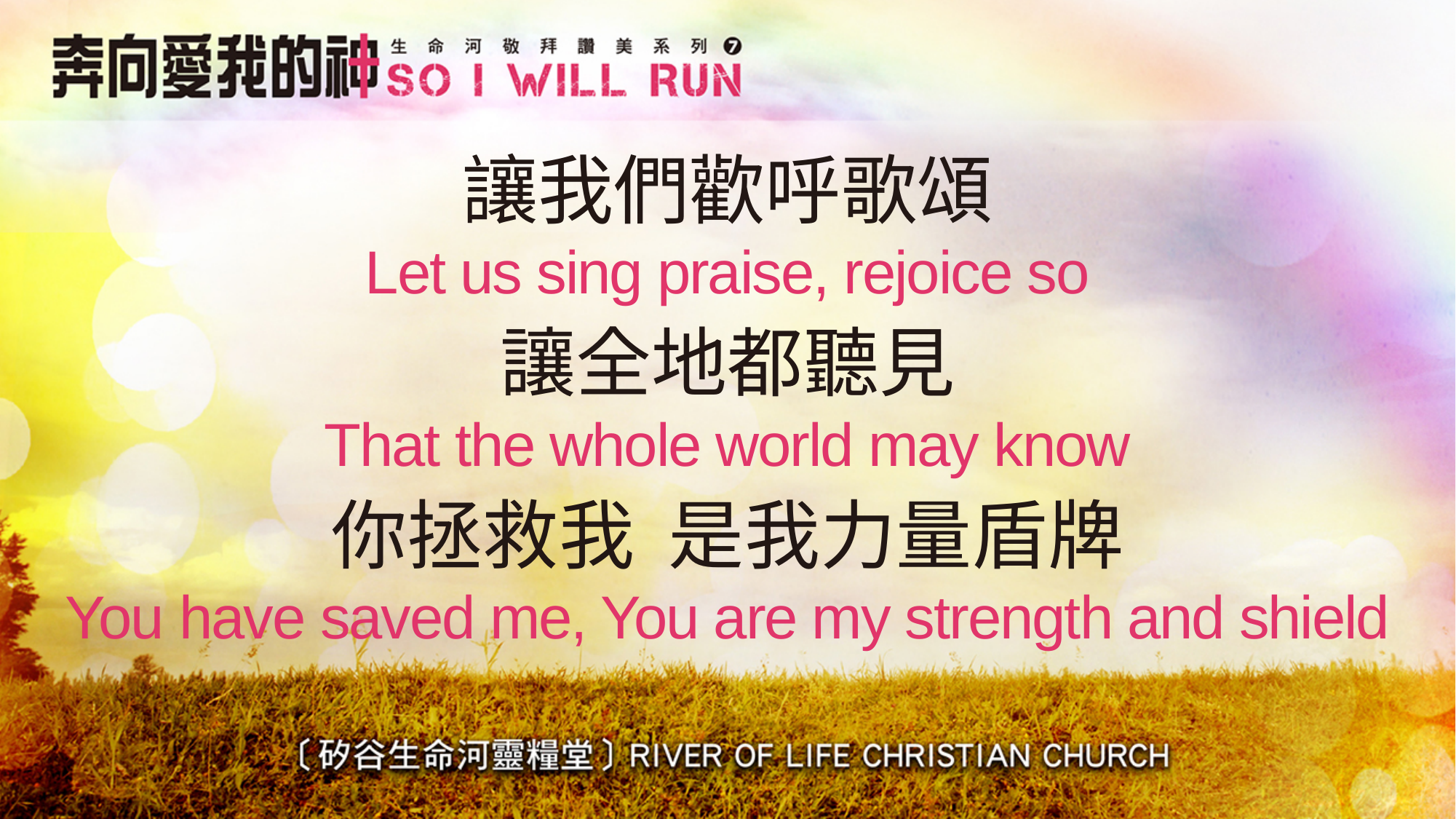

# 讓我們歡呼歌頌 Let us sing praise, rejoice so
讓全地都聽見
That the whole world may know
你拯救我  是我力量盾牌
You have saved me, You are my strength and shield